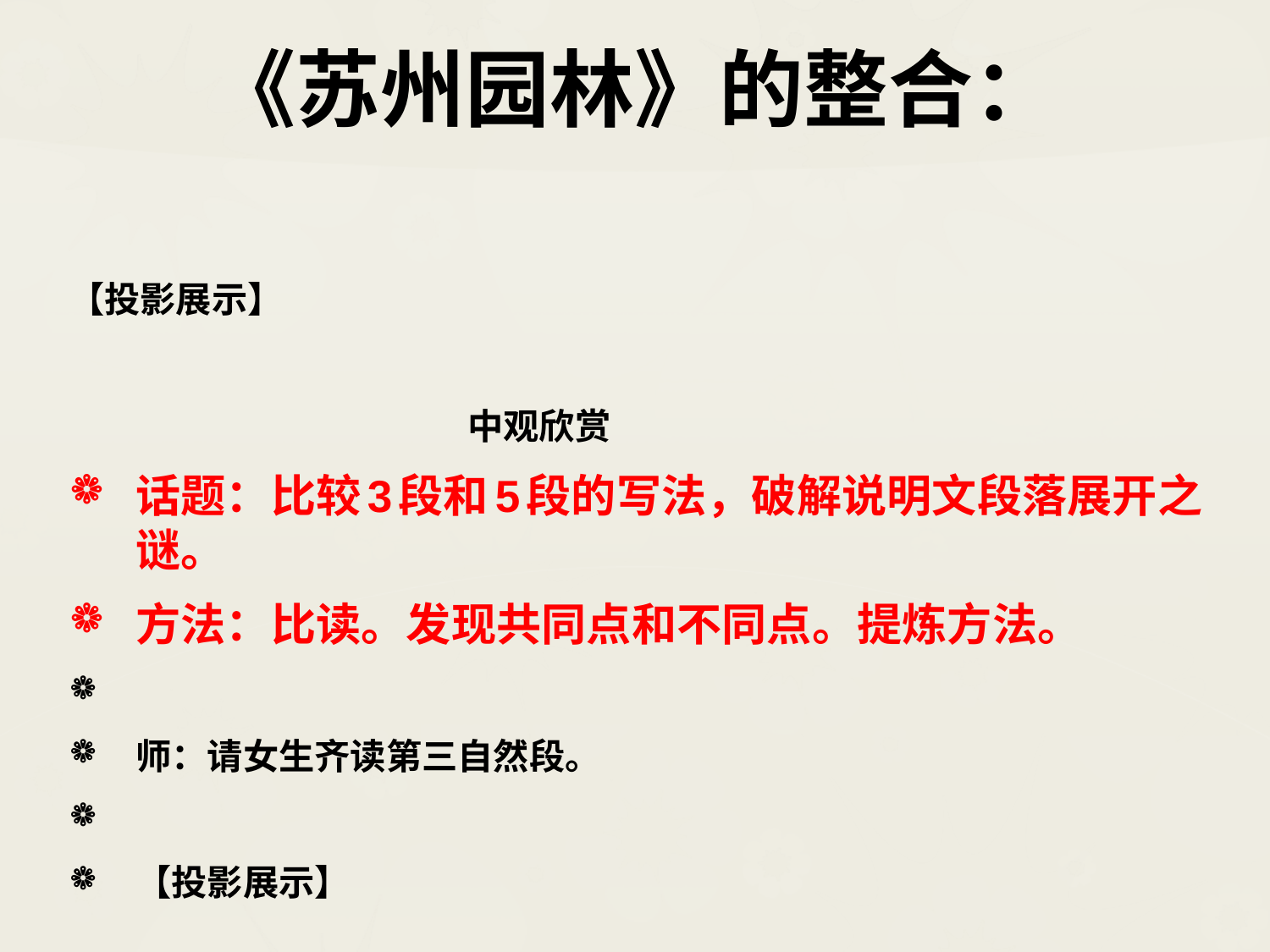

# 《苏州园林》的整合：

【投影展示】

                                                 中观欣赏
话题：比较3段和5段的写法，破解说明文段落展开之谜。
方法：比读。发现共同点和不同点。提炼方法。

师：请女生齐读第三自然段。

【投影展示】